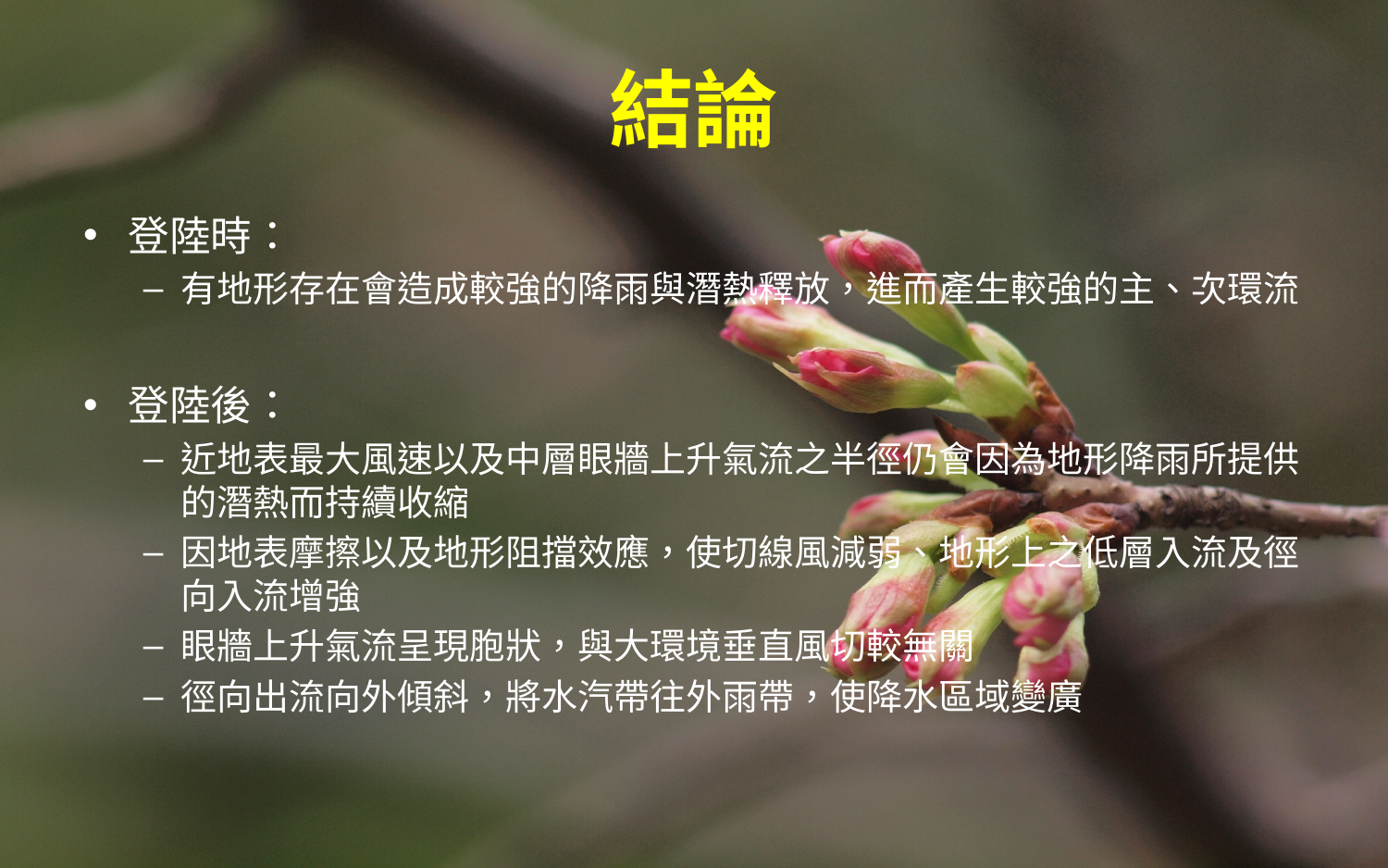

# 結論
登陸時：
有地形存在會造成較強的降雨與潛熱釋放，進而產生較強的主、次環流

登陸後：
近地表最大風速以及中層眼牆上升氣流之半徑仍會因為地形降雨所提供的潛熱而持續收縮
因地表摩擦以及地形阻擋效應，使切線風減弱、地形上之低層入流及徑向入流增強
眼牆上升氣流呈現胞狀，與大環境垂直風切較無關
徑向出流向外傾斜，將水汽帶往外雨帶，使降水區域變廣